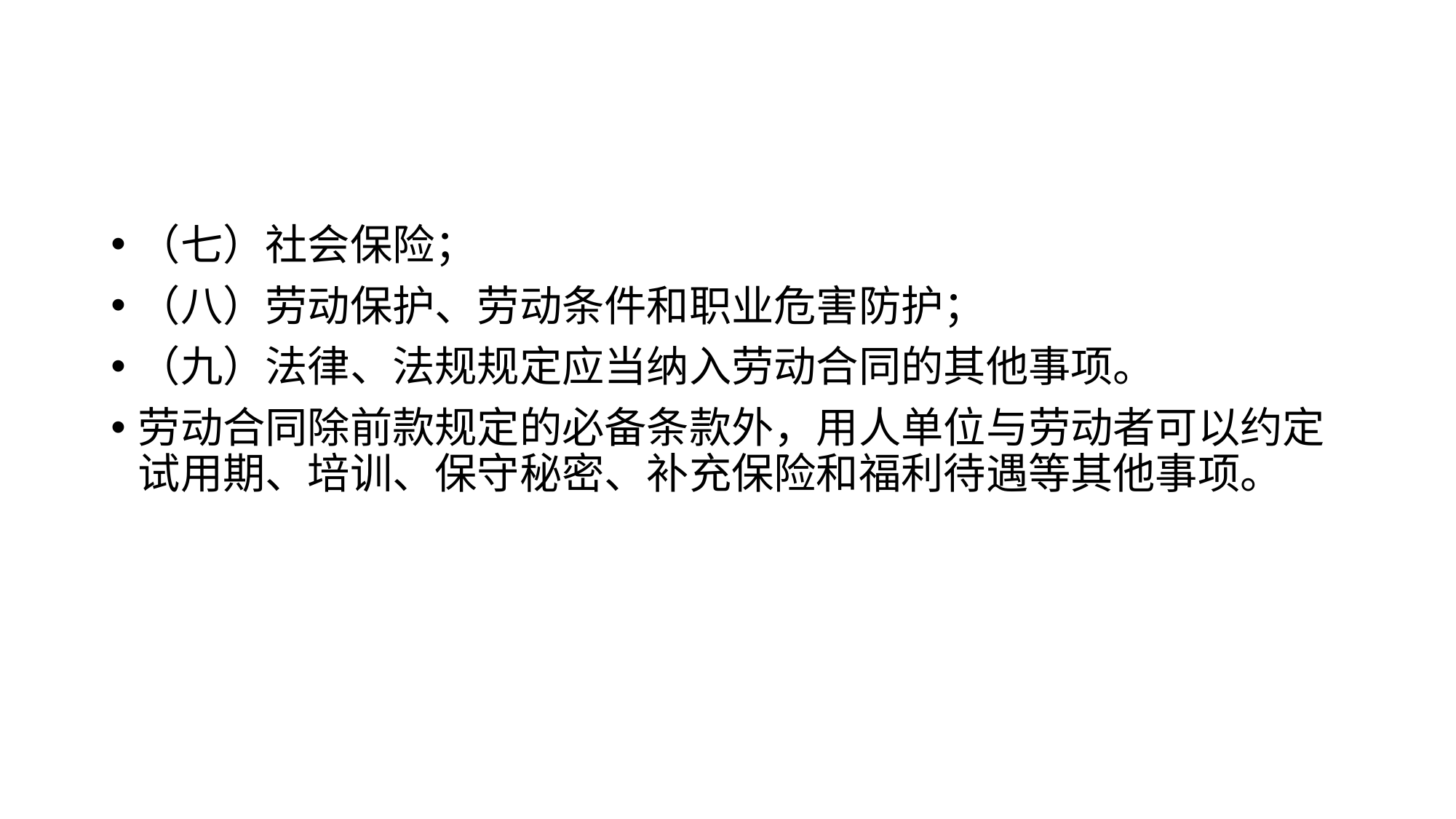

#
（七）社会保险；
（八）劳动保护、劳动条件和职业危害防护；
（九）法律、法规规定应当纳入劳动合同的其他事项。
劳动合同除前款规定的必备条款外，用人单位与劳动者可以约定试用期、培训、保守秘密、补充保险和福利待遇等其他事项。